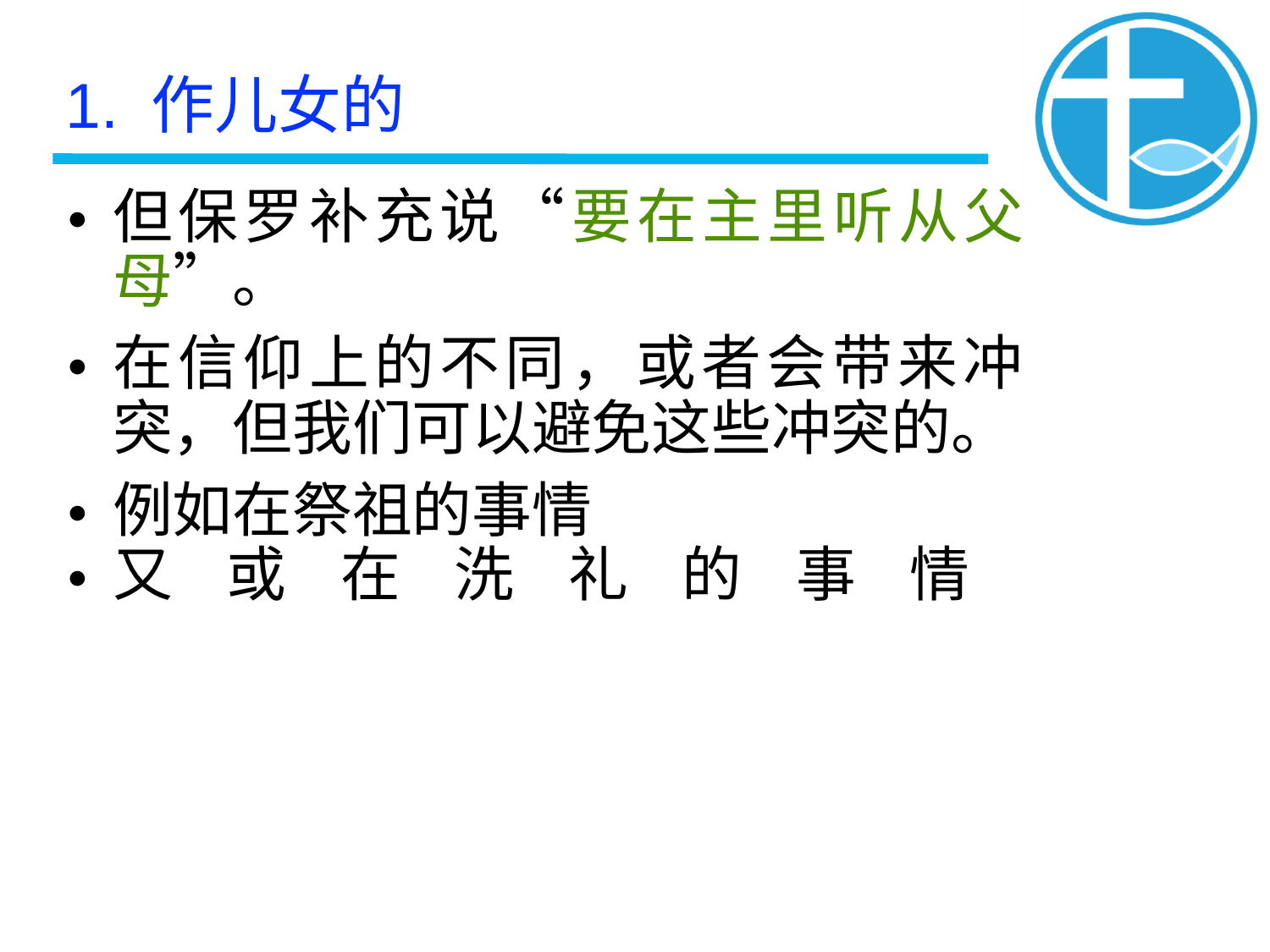

1. 作儿女的
但保罗补充说“要在主里听从父母”。
在信仰上的不同，或者会带来冲突，但我们可以避免这些冲突的。
例如在祭祖的事情
又或在洗礼的事情